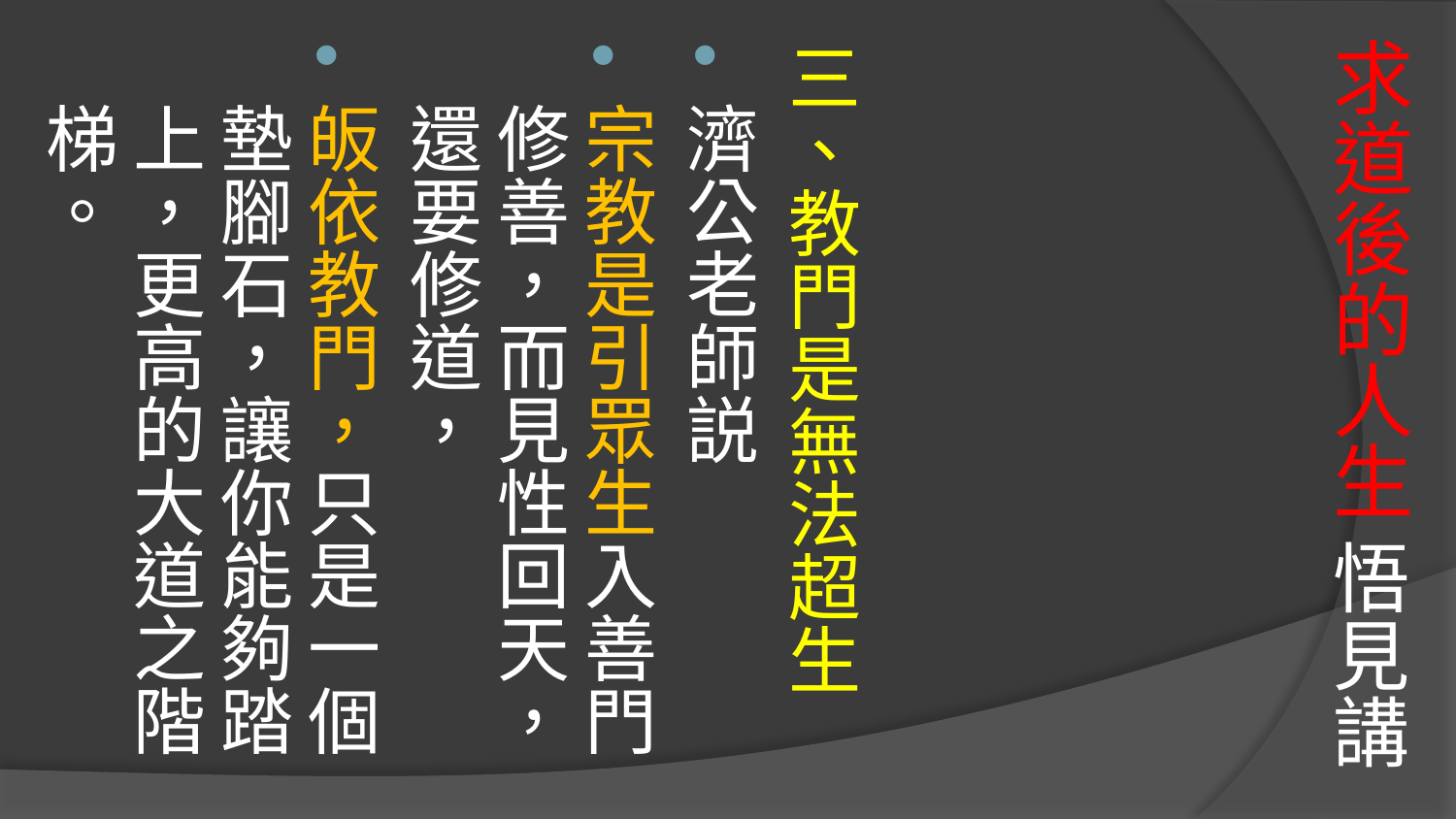

# 求道後的人生 悟見講
三、教門是無法超生
濟公老師説
宗教是引眾生入善門修善，而見性回天，還要修道，
皈依教門，只是一個墊腳石，讓你能夠踏上，更高的大道之階梯。